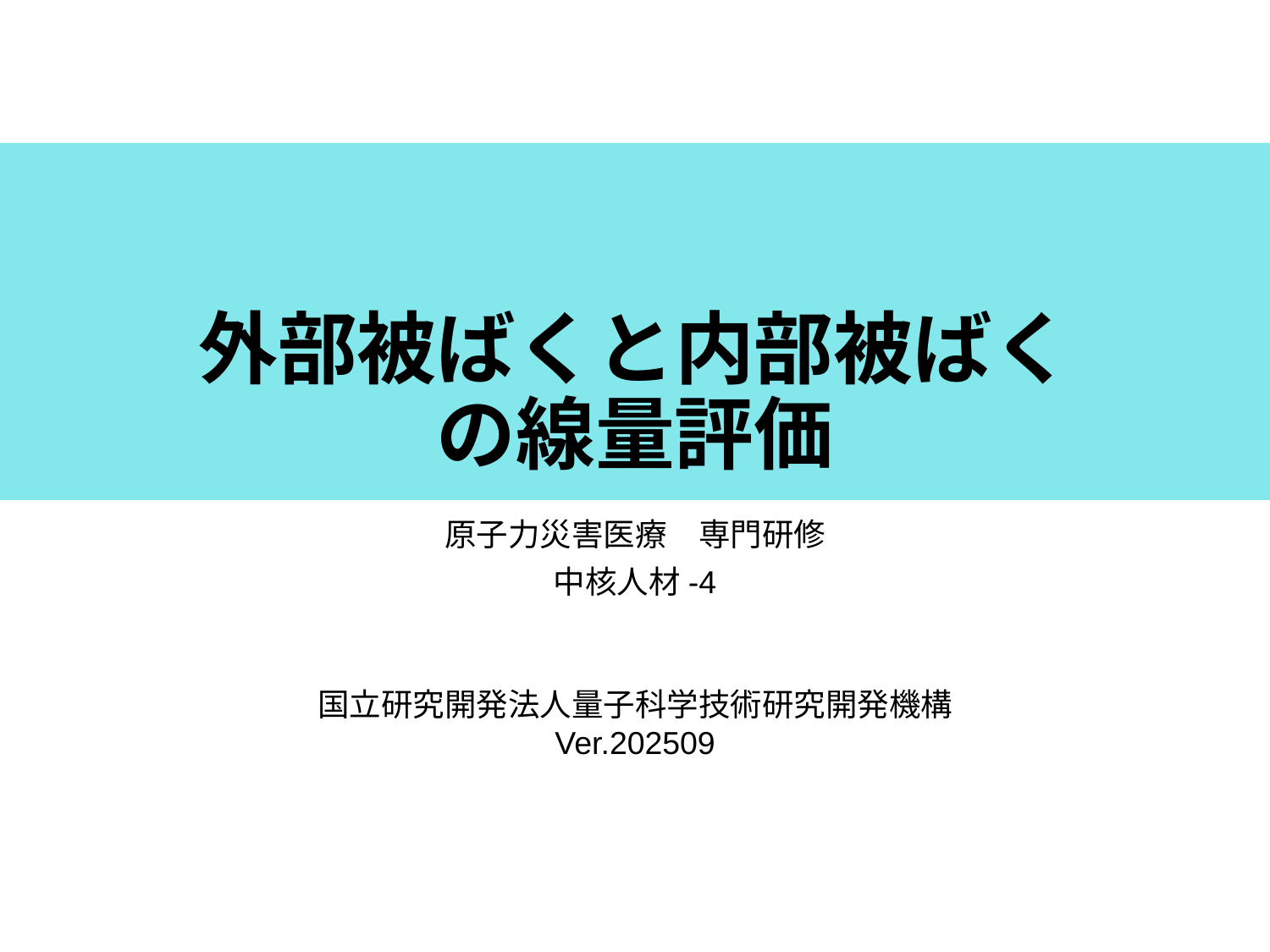

# 外部被ばくと内部被ばくの線量評価
原子力災害医療　専門研修
中核人材-4
国立研究開発法人量子科学技術研究開発機構
Ver.202509